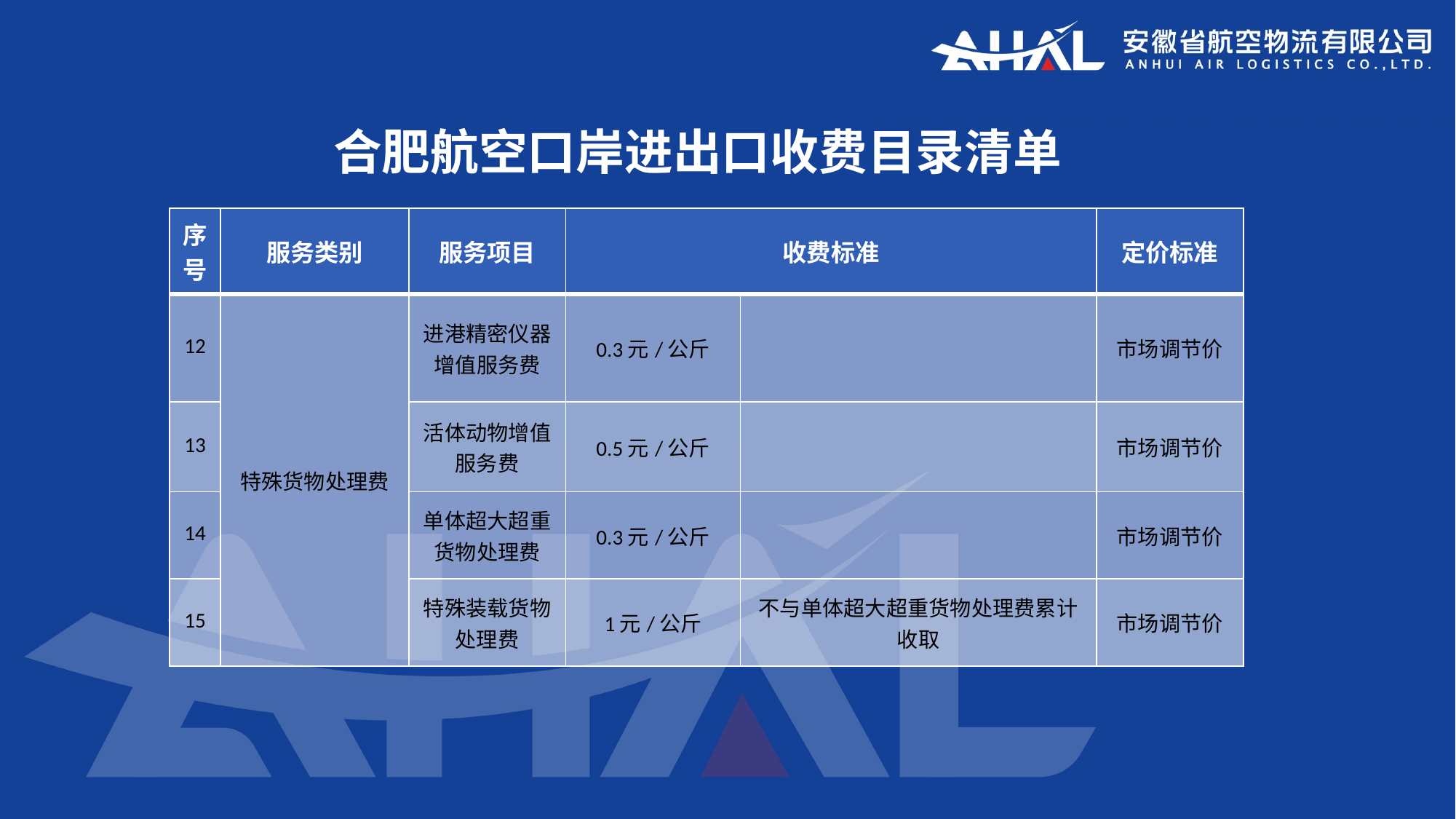

# 合肥航空口岸进出口收费目录清单
| 序号 | 服务类别 | 服务项目 | 收费标准 |  | 定价标准 |
| --- | --- | --- | --- | --- | --- |
| 12 | 特殊货物处理费 | 进港精密仪器增值服务费 | 0.3元/公斤 |  | 市场调节价 |
| 13 |  | 活体动物增值服务费 | 0.5元/公斤 |  | 市场调节价 |
| 14 |  | 单体超大超重货物处理费 | 0.3元/公斤 |  | 市场调节价 |
| 15 |  | 特殊装载货物处理费 | 1元/公斤 | 不与单体超大超重货物处理费累计收取 | 市场调节价 |